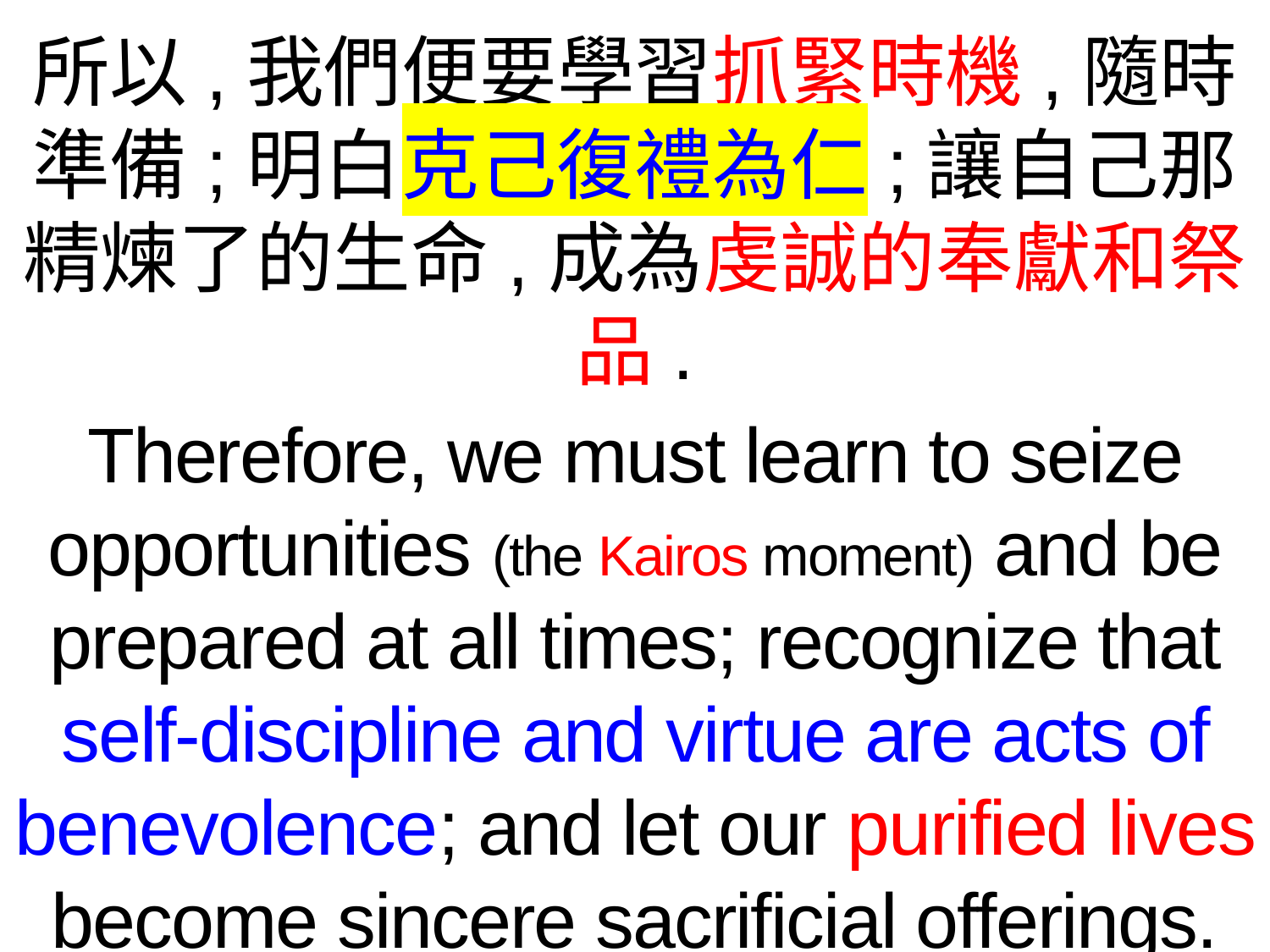

所以,我們便要學習抓緊時機,隨時準備;明白克己復禮為仁;讓自己那精煉了的生命,成為虔誠的奉獻和祭品.
Therefore, we must learn to seize opportunities (the Kairos moment) and be prepared at all times; recognize that self-discipline and virtue are acts of benevolence; and let our purified lives become sincere sacrificial offerings.